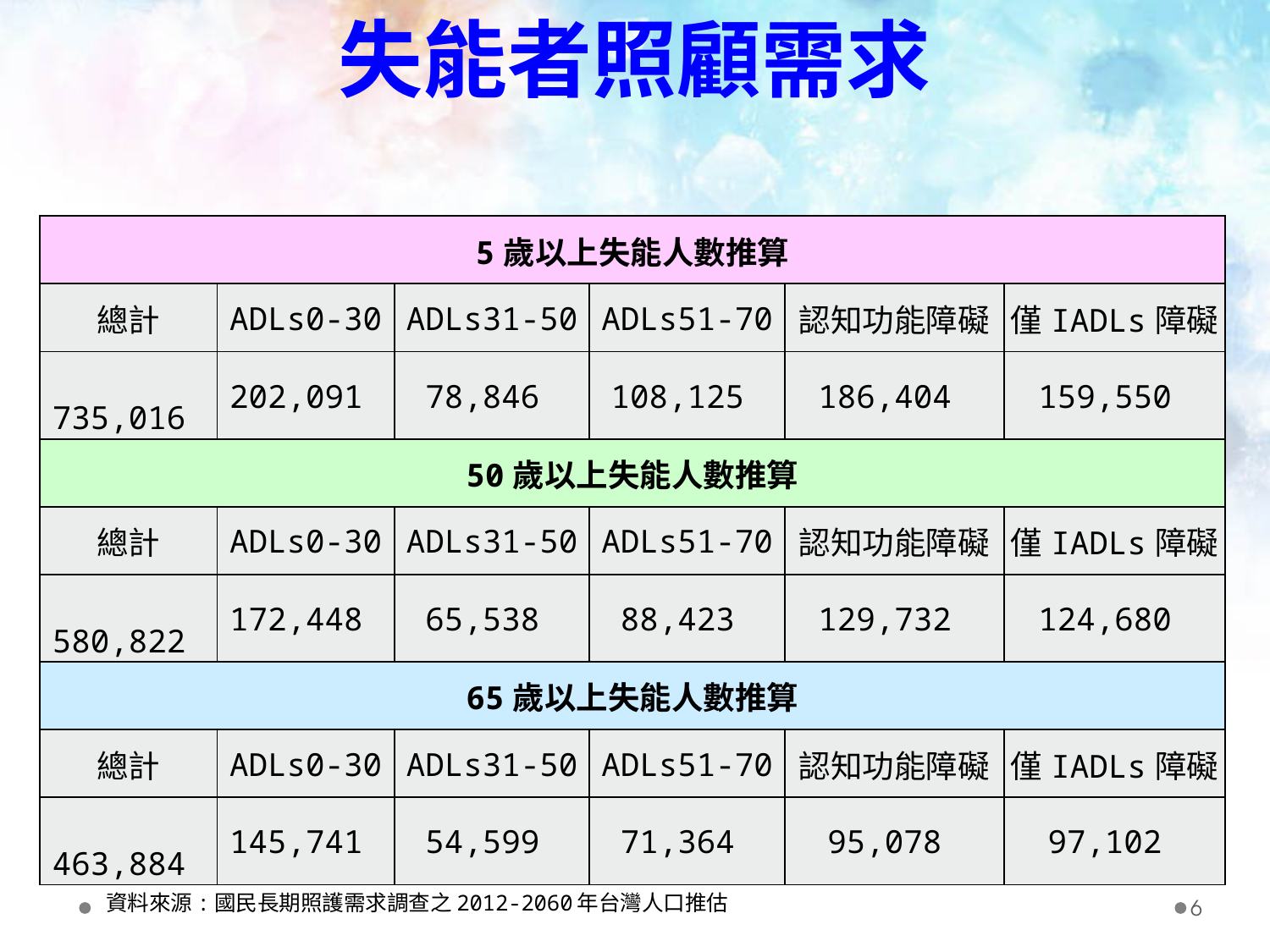

# 失能者照顧需求
| 5歲以上失能人數推算 |  |  |  |  |  |
| --- | --- | --- | --- | --- | --- |
| 總計 | ADLs0-30 | ADLs31-50 | ADLs51-70 | 認知功能障礙 | 僅IADLs障礙 |
| 735,016 | 202,091 | 78,846 | 108,125 | 186,404 | 159,550 |
| 50歲以上失能人數推算 |  |  |  |  |  |
| 總計 | ADLs0-30 | ADLs31-50 | ADLs51-70 | 認知功能障礙 | 僅IADLs障礙 |
| 580,822 | 172,448 | 65,538 | 88,423 | 129,732 | 124,680 |
| 65歲以上失能人數推算 |  |  |  |  |  |
| 總計 | ADLs0-30 | ADLs31-50 | ADLs51-70 | 認知功能障礙 | 僅IADLs障礙 |
| 463,884 | 145,741 | 54,599 | 71,364 | 95,078 | 97,102 |
資料來源:國民長期照護需求調查之2012-2060年台灣人口推估
6